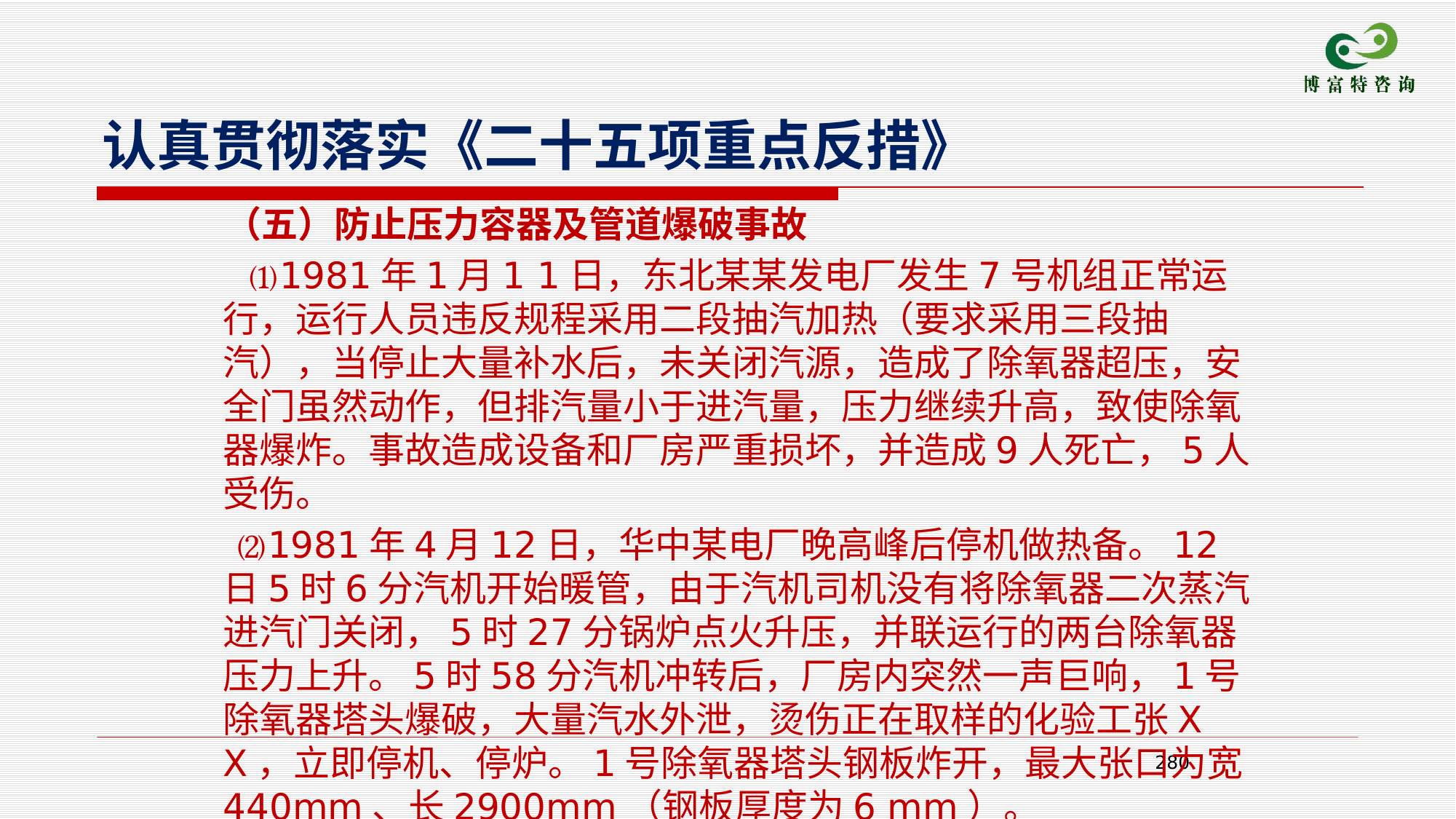

认真贯彻落实《二十五项重点反措》
      （五）防止压力容器及管道爆破事故
       ⑴1981年1月1 1日，东北某某发电厂发生7号机组正常运行，运行人员违反规程采用二段抽汽加热（要求采用三段抽汽），当停止大量补水后，未关闭汽源，造成了除氧器超压，安全门虽然动作，但排汽量小于进汽量，压力继续升高，致使除氧器爆炸。事故造成设备和厂房严重损坏，并造成9人死亡，5人受伤。
      ⑵1981年4月12日，华中某电厂晚高峰后停机做热备。12日5时6分汽机开始暖管，由于汽机司机没有将除氧器二次蒸汽进汽门关闭，5时27分锅炉点火升压，并联运行的两台除氧器压力上升。5时58分汽机冲转后，厂房内突然一声巨响，1号除氧器塔头爆破，大量汽水外泄，烫伤正在取样的化验工张X X，立即停机、停炉。1号除氧器塔头钢板炸开，最大张口为宽440mm、长2900mm（钢板厚度为6 mm）。

280